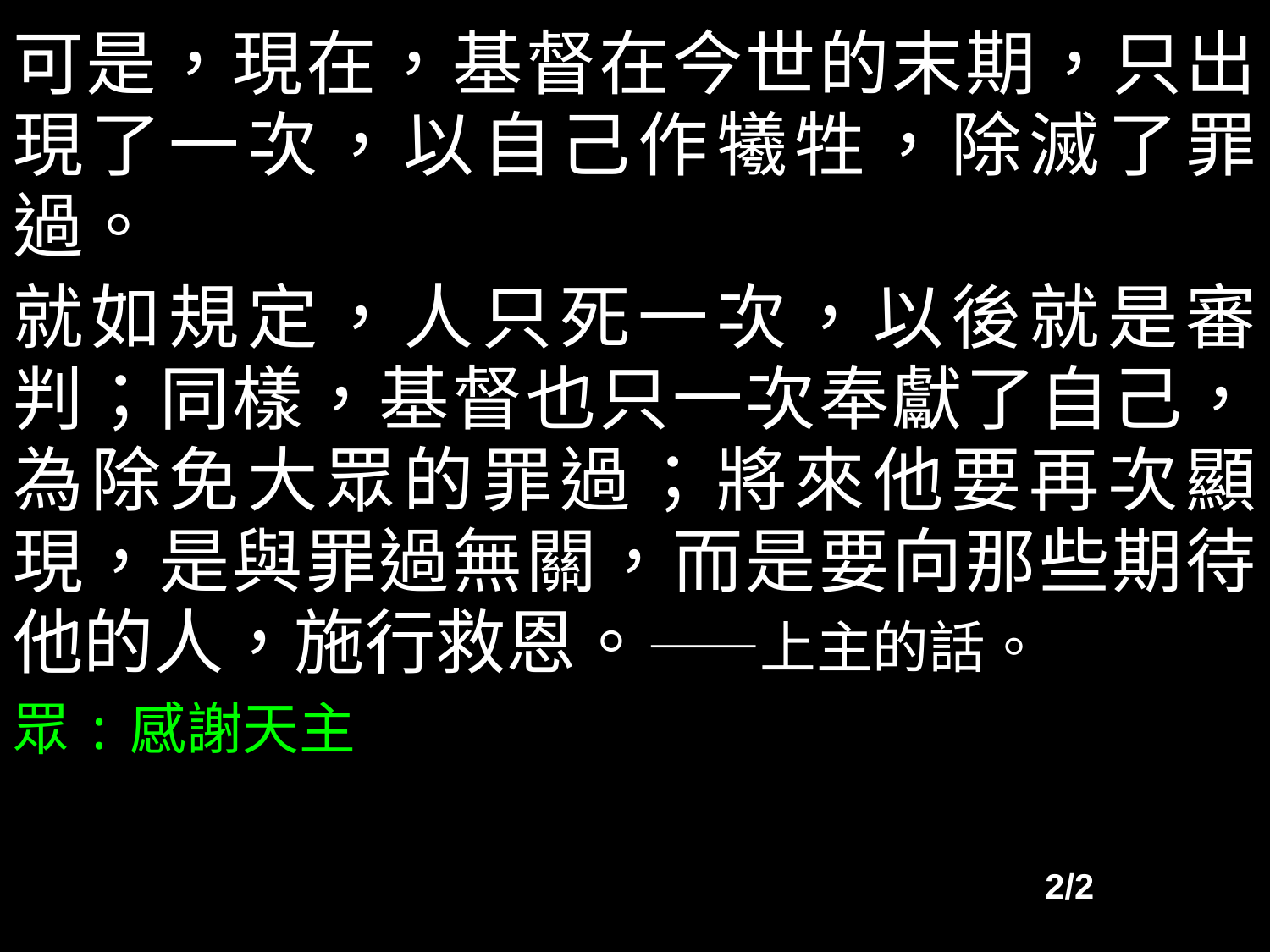

可是，現在，基督在今世的末期，只出現了一次，以自己作犧牲，除滅了罪過。
就如規定，人只死一次，以後就是審判；同樣，基督也只一次奉獻了自己，為除免大眾的罪過；將來他要再次顯現，是與罪過無關，而是要向那些期待他的人，施行救恩。——上主的話。
眾:感謝天主

2/2